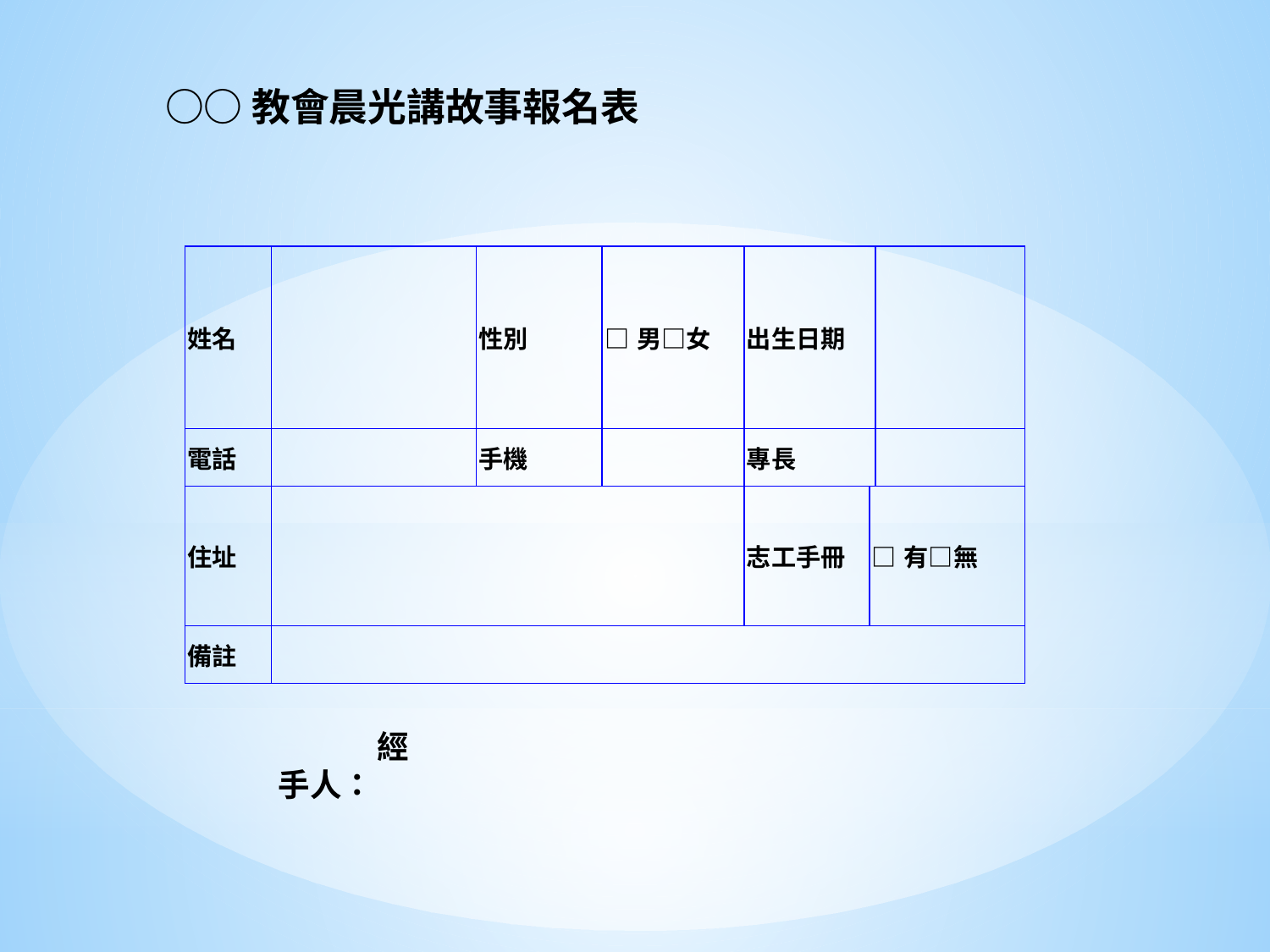

○○教會晨光講故事報名表

| 姓名 |  | 性別 | □男□女 | 出生日期 |  |  |
| --- | --- | --- | --- | --- | --- | --- |
| 電話 |  | 手機 |  | 專長 |  |  |
| 住址 |  |  |  | 志工手冊 | □有□無 |  |
| 備註 |  |  |  |  |  |  |
經手人：